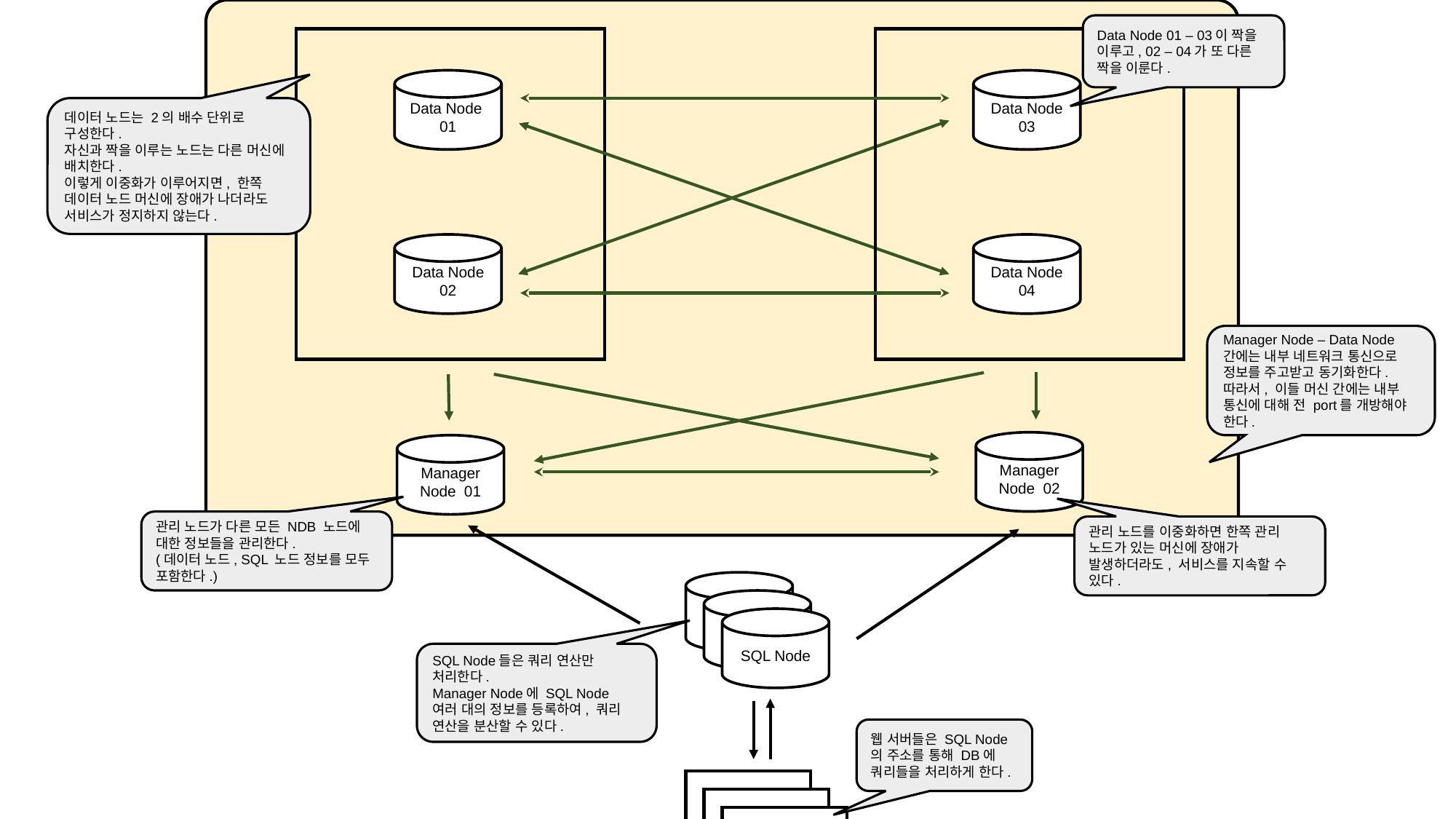

Data Node 01 – 03이 짝을 이루고, 02 – 04가 또 다른 짝을 이룬다.

Data Node 03
Data Node  01
데이터 노드는 2의 배수 단위로 구성한다.
자신과 짝을 이루는 노드는 다른 머신에 배치한다.
이렇게 이중화가 이루어지면, 한쪽 데이터 노드 머신에 장애가 나더라도 서비스가 정지하지 않는다.
Data Node 04
Data Node 02
Manager Node – Data Node 간에는 내부 네트워크 통신으로 정보를 주고받고 동기화한다.
따라서, 이들 머신 간에는 내부 통신에 대해 전 port를 개방해야 한다.
Manager Node  02
Manager Node  01
관리 노드가 다른 모든 NDB 노드에 대한 정보들을 관리한다.
(데이터 노드, SQL 노드 정보를 모두 포함한다.)
관리 노드를 이중화하면 한쪽 관리 노드가 있는 머신에 장애가 발생하더라도, 서비스를 지속할 수 있다.
SQL Node
SQL Node
SQL Node
SQL Node들은 쿼리 연산만 처리한다.
Manager Node에 SQL Node 여러 대의 정보를 등록하여, 쿼리 연산을 분산할 수 있다.
웹 서버들은 SQL Node의 주소를 통해 DB에 쿼리들을 처리하게 한다.
Server 01
Server 01
Server